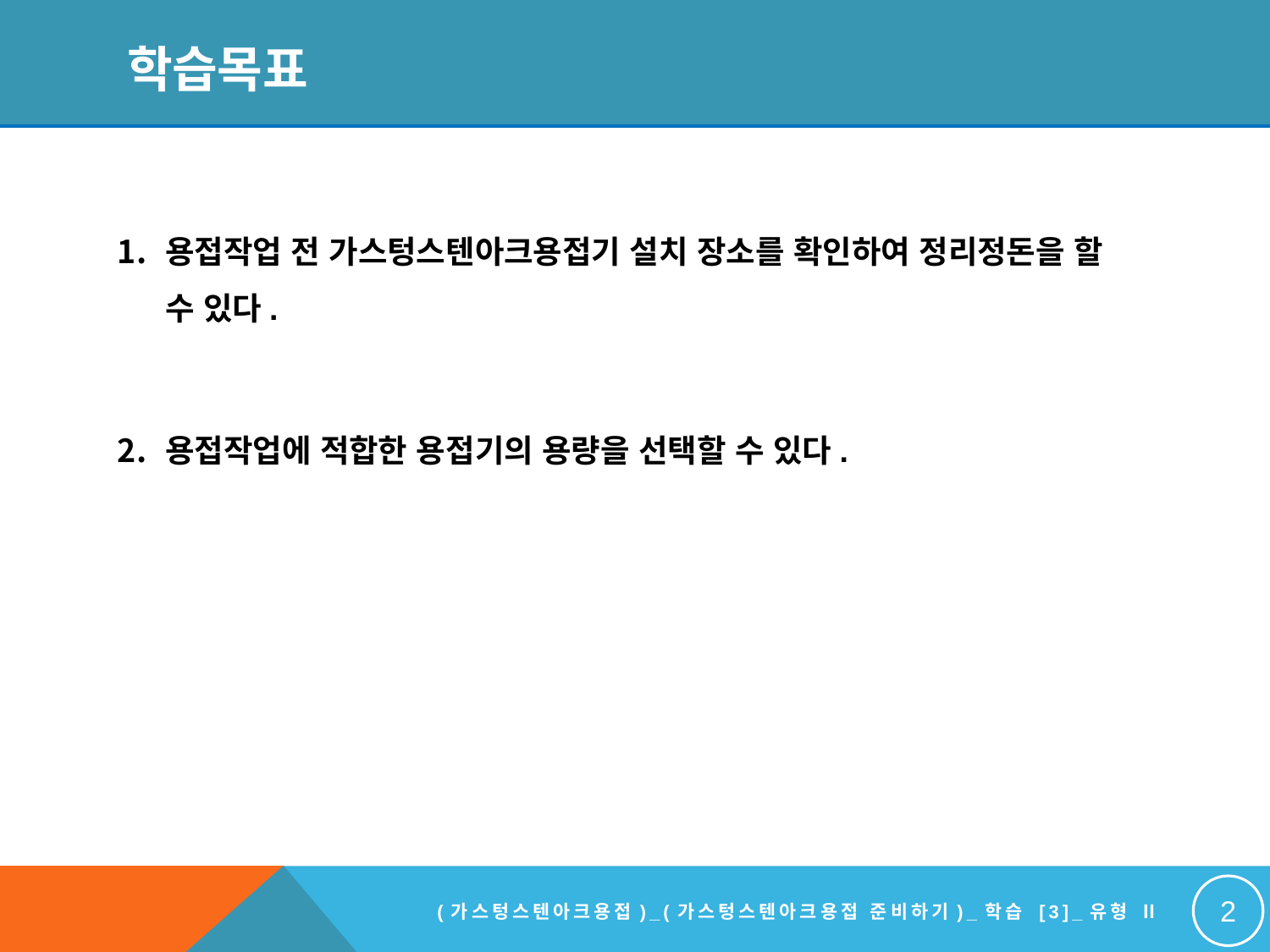

# 학습목표
용접작업 전 가스텅스텐아크용접기 설치 장소를 확인하여 정리정돈을 할 수 있다.

용접작업에 적합한 용접기의 용량을 선택할 수 있다.

2
(가스텅스텐아크용접)_(가스텅스텐아크용접 준비하기)_학습 [3]_유형 Ⅱ